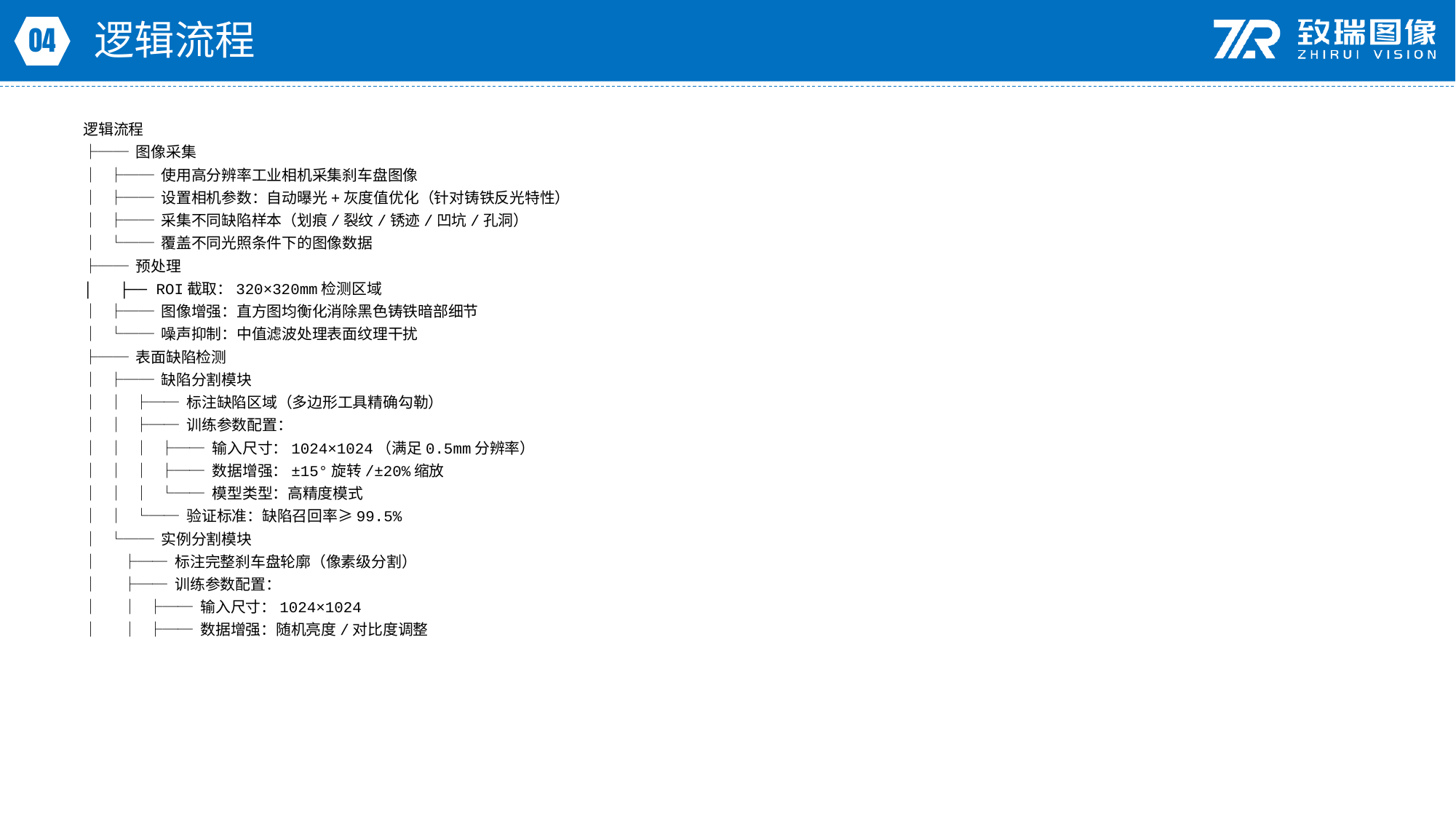

逻辑流程
04

逻辑流程
├── 图像采集
│   ├── 使用高分辨率工业相机采集刹车盘图像
│   ├── 设置相机参数：自动曝光+灰度值优化（针对铸铁反光特性）
│   ├── 采集不同缺陷样本（划痕/裂纹/锈迹/凹坑/孔洞）
│   └── 覆盖不同光照条件下的图像数据
├── 预处理
│   ├── ROI截取：320×320mm检测区域
│   ├── 图像增强：直方图均衡化消除黑色铸铁暗部细节
│   └── 噪声抑制：中值滤波处理表面纹理干扰
├── 表面缺陷检测
│   ├── 缺陷分割模块
│   │   ├── 标注缺陷区域（多边形工具精确勾勒）
│   │   ├── 训练参数配置：
│   │   │   ├── 输入尺寸：1024×1024（满足0.5mm分辨率）
│   │   │   ├── 数据增强：±15°旋转/±20%缩放
│   │   │   └── 模型类型：高精度模式
│   │   └── 验证标准：缺陷召回率≥99.5%
│   └── 实例分割模块
│       ├── 标注完整刹车盘轮廓（像素级分割）
│       ├── 训练参数配置：
│       │   ├── 输入尺寸：1024×1024
│       │   ├── 数据增强：随机亮度/对比度调整